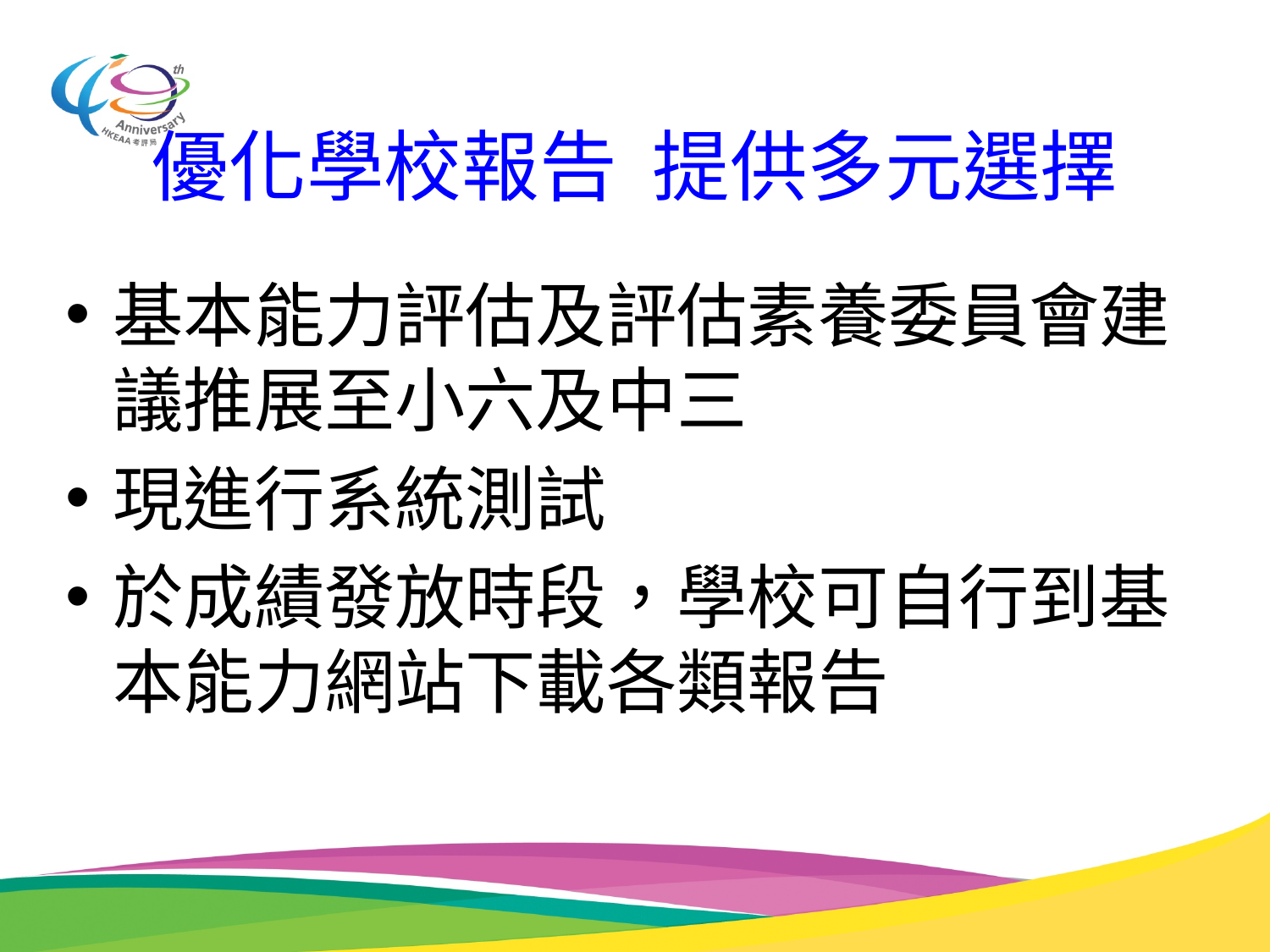

# 優化學校報告  提供多元選擇
基本能力評估及評估素養委員會建議推展至小六及中三
現進行系統測試
於成績發放時段，學校可自行到基本能力網站下載各類報告